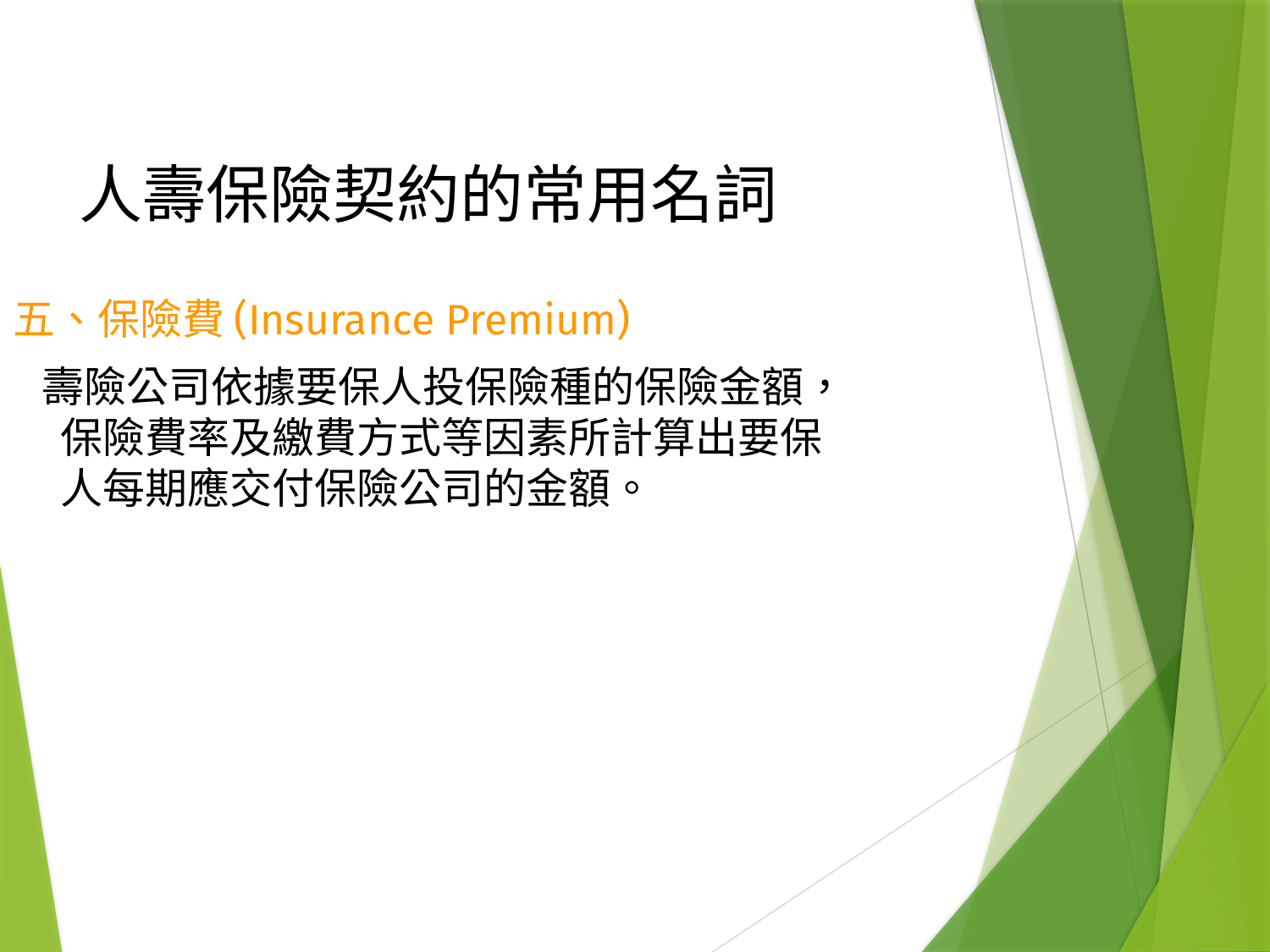

人壽保險契約的常用名詞
五、保險費(Insurance Premium)
  壽險公司依據要保人投保險種的保險金額，保險費率及繳費方式等因素所計算出要保人每期應交付保險公司的金額。